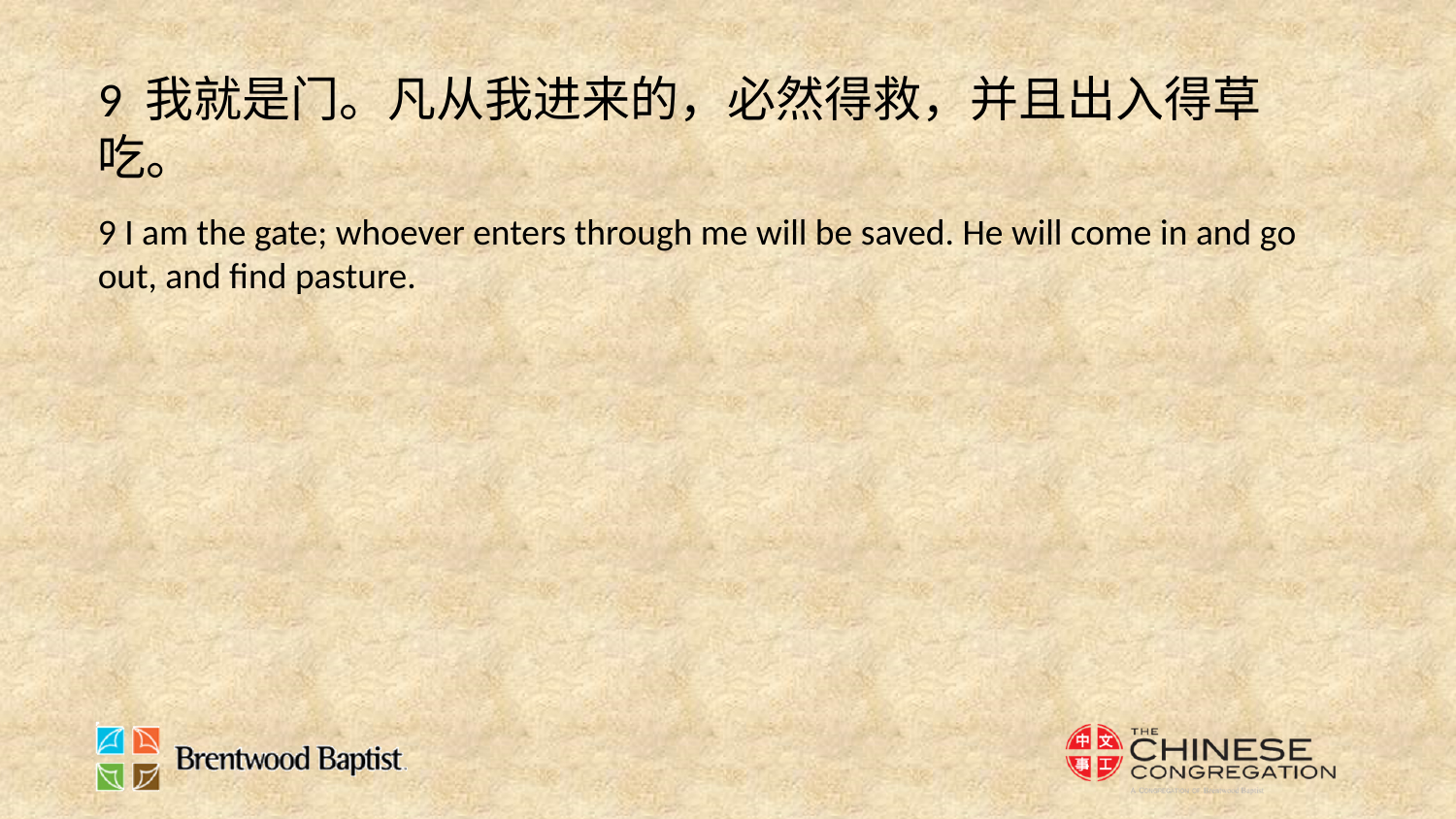

9 我就是门。凡从我进来的，必然得救，并且出入得草吃。

9 I am the gate; whoever enters through me will be saved. He will come in and go out, and find pasture.